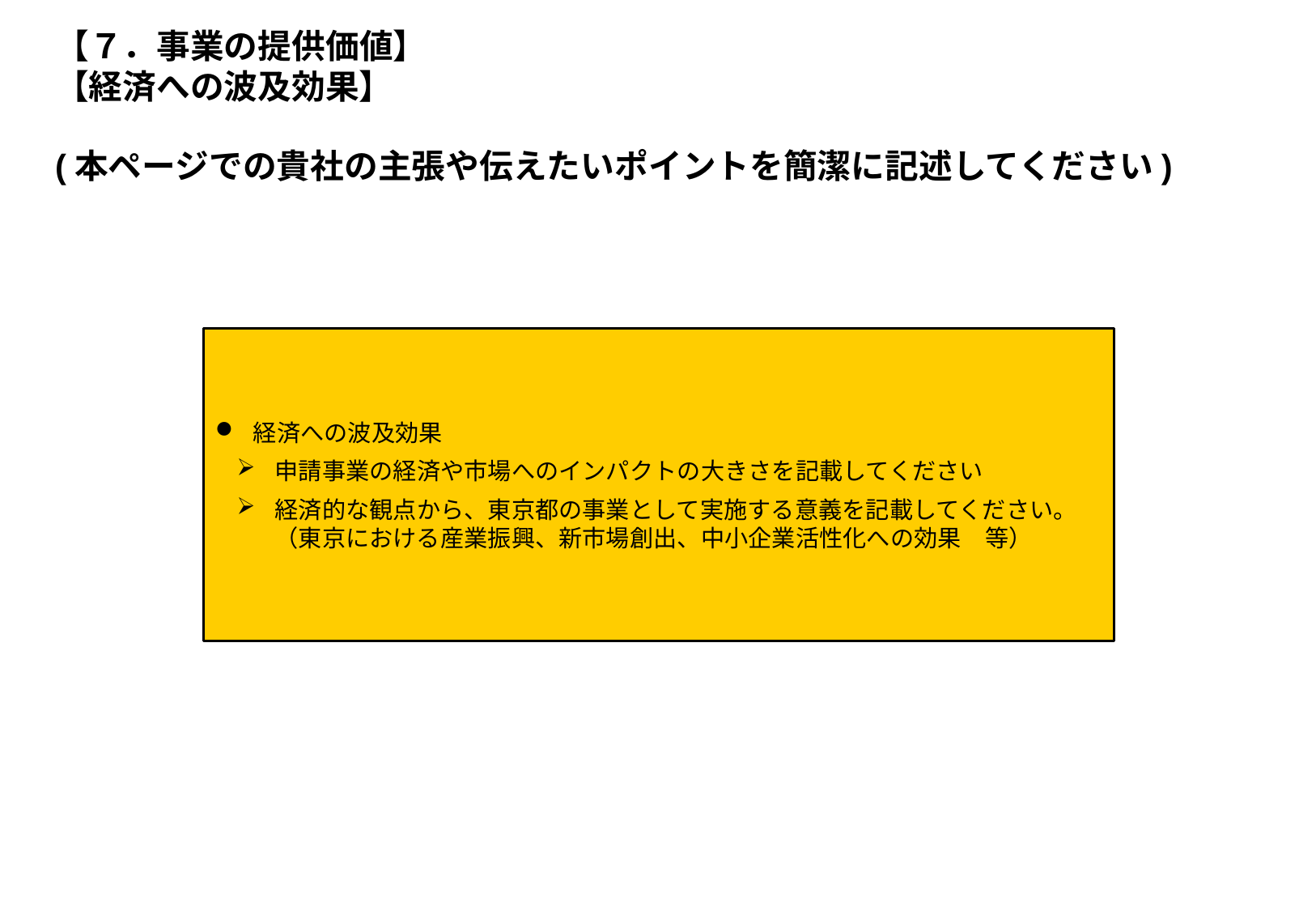

# 【７．事業の提供価値】 【経済への波及効果】
(本ページでの貴社の主張や伝えたいポイントを簡潔に記述してください)
経済への波及効果
申請事業の経済や市場へのインパクトの大きさを記載してください
経済的な観点から、東京都の事業として実施する意義を記載してください。
（東京における産業振興、新市場創出、中小企業活性化への効果　等）